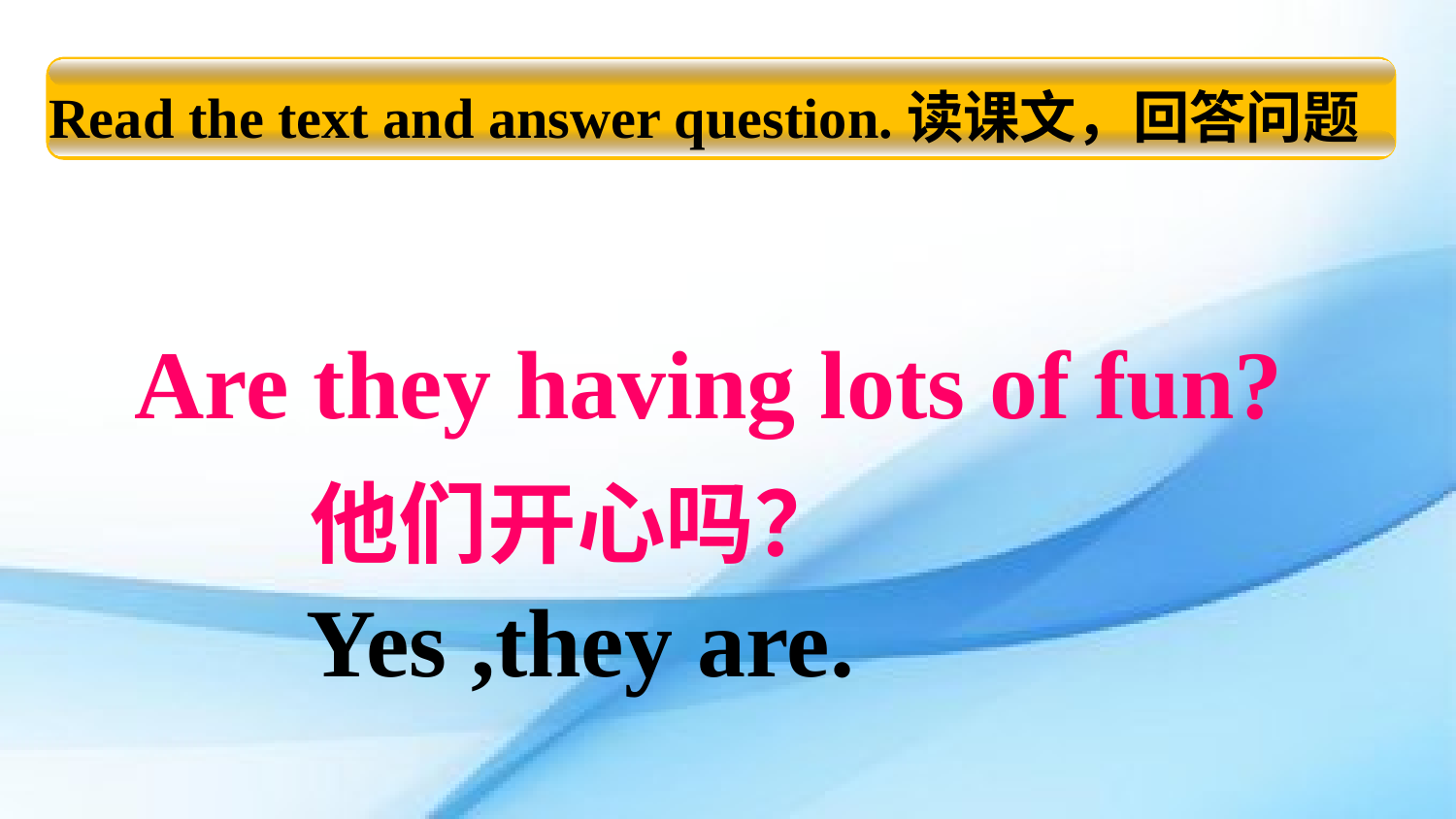

Read the text and answer question.读课文，回答问题
Are they having lots of fun?
他们开心吗？
Yes ,they are.